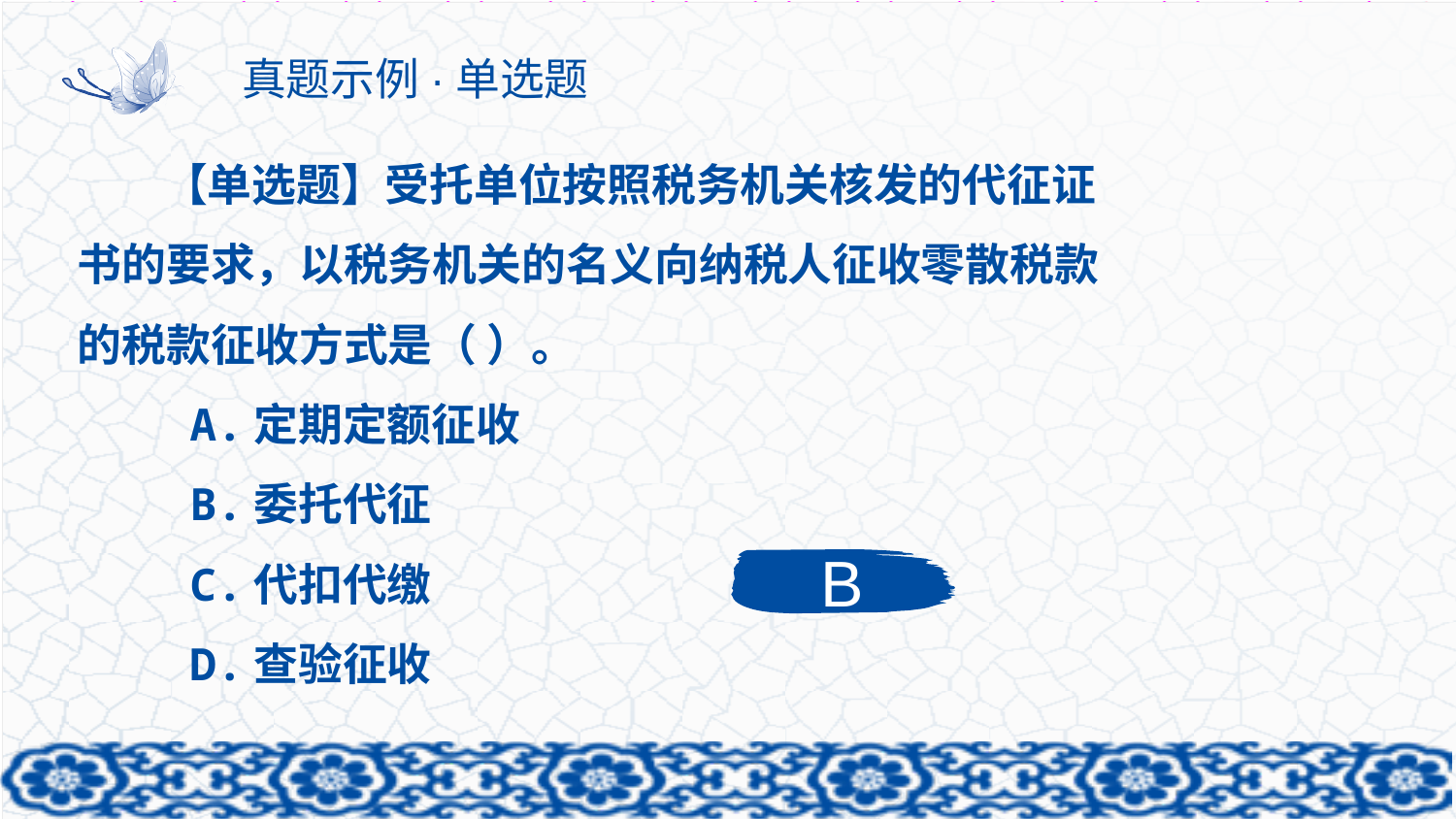

# 真题示例·单选题
【单选题】受托单位按照税务机关核发的代征证书的要求，以税务机关的名义向纳税人征收零散税款的税款征收方式是（ ）。
 A.定期定额征收
 B.委托代征
 C.代扣代缴
 D.查验征收

B